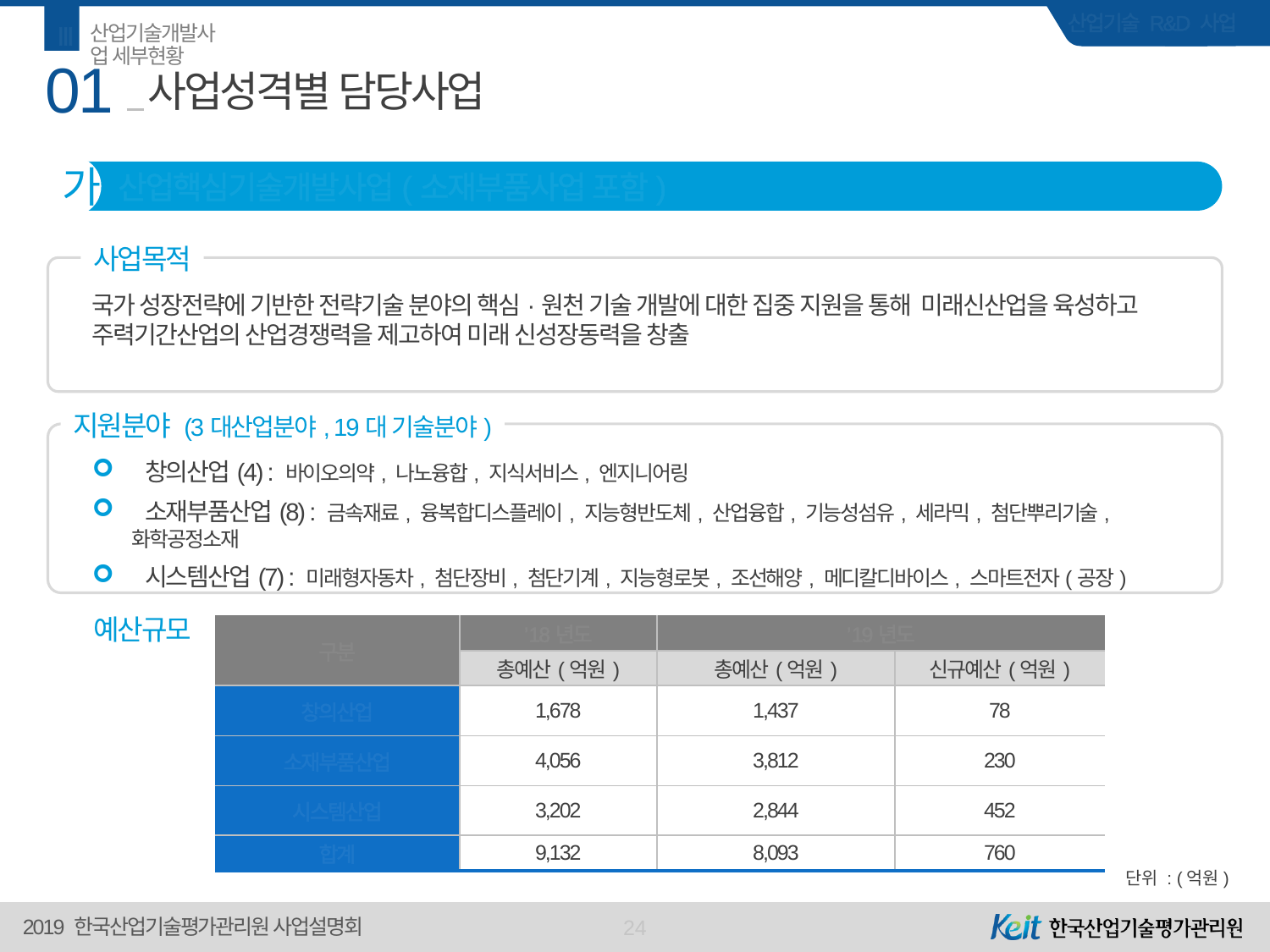

Ⅲ
산업기술개발사업 세부현황
01
# 사업성격별 담당사업
가
산업핵심기술개발사업(소재부품사업 포함)
사업목적

국가 성장전략에 기반한 전략기술 분야의 핵심·원천 기술 개발에 대한 집중 지원을 통해  미래신산업을 육성하고 주력기간산업의 산업경쟁력을 제고하여 미래 신성장동력을 창출
지원분야 (3대산업분야, 19대 기술분야)

 창의산업(4) : 바이오의약, 나노융합, 지식서비스, 엔지니어링
 소재부품산업(8) : 금속재료, 융복합디스플레이, 지능형반도체, 산업융합, 기능성섬유, 세라믹, 첨단뿌리기술, 화학공정소재
 시스템산업(7) : 미래형자동차, 첨단장비, 첨단기계, 지능형로봇, 조선해양, 메디칼디바이스, 스마트전자(공장)
예산규모
| 구분 | ’18년도 | ’19년도 |  |
| --- | --- | --- | --- |
|  | 총예산(억원) | 총예산(억원) | 신규예산(억원) |
| 창의산업 | 1,678 | 1,437 | 78 |
| 소재부품산업 | 4,056 | 3,812 | 230 |
| 시스템산업 | 3,202 | 2,844 | 452 |
| 합계 | 9,132 | 8,093 | 760 |
단위 : (억원)
24